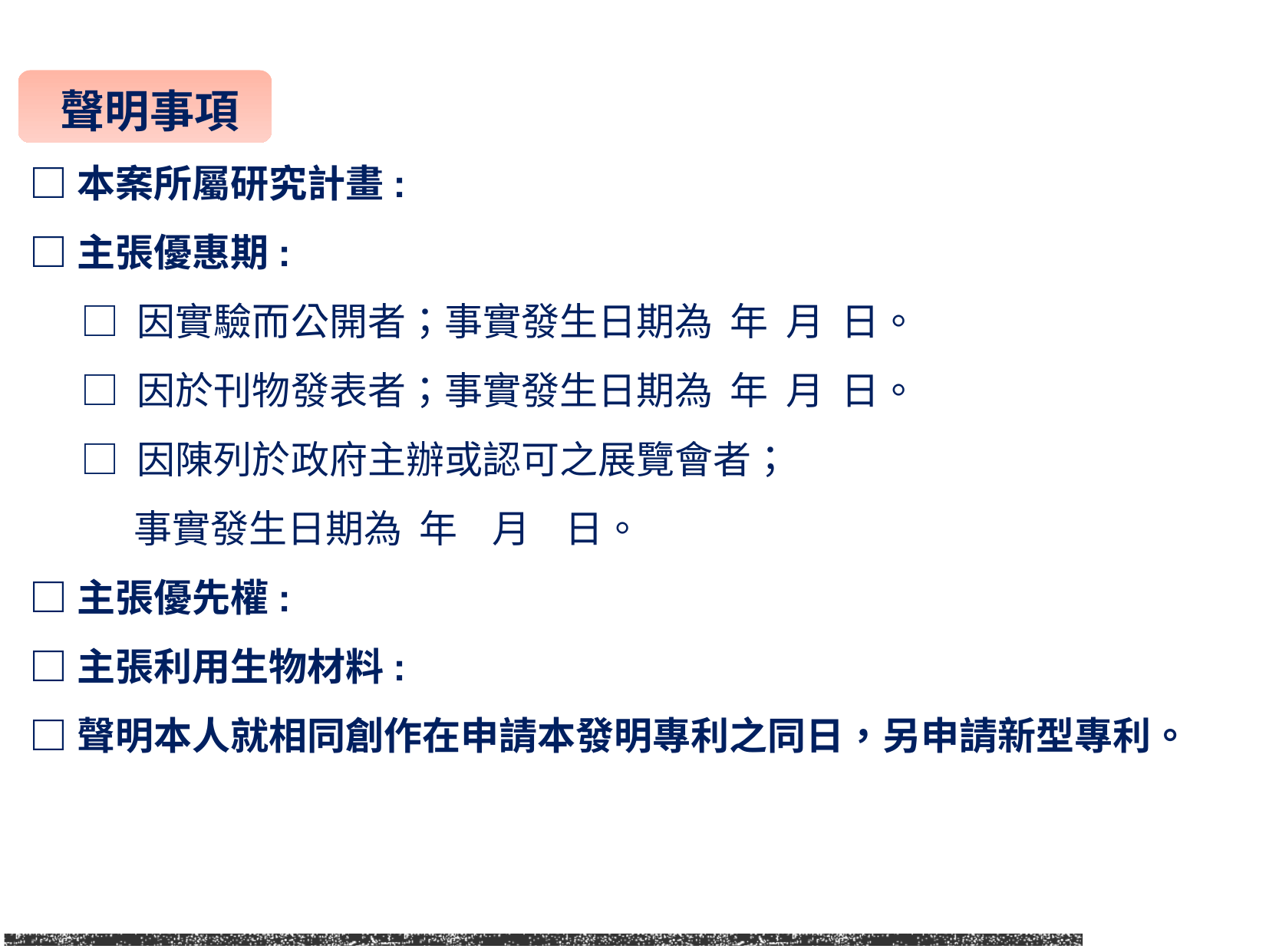

聲明事項
□本案所屬研究計畫:
□主張優惠期:
      □ 因實驗而公開者；事實發生日期為  年  月  日。
      □ 因於刊物發表者；事實發生日期為  年  月  日。
      □ 因陳列於政府主辦或認可之展覽會者；
           事實發生日期為  年    月    日。
□主張優先權:
□主張利用生物材料:
□聲明本人就相同創作在申請本發明專利之同日，另申請新型專利。